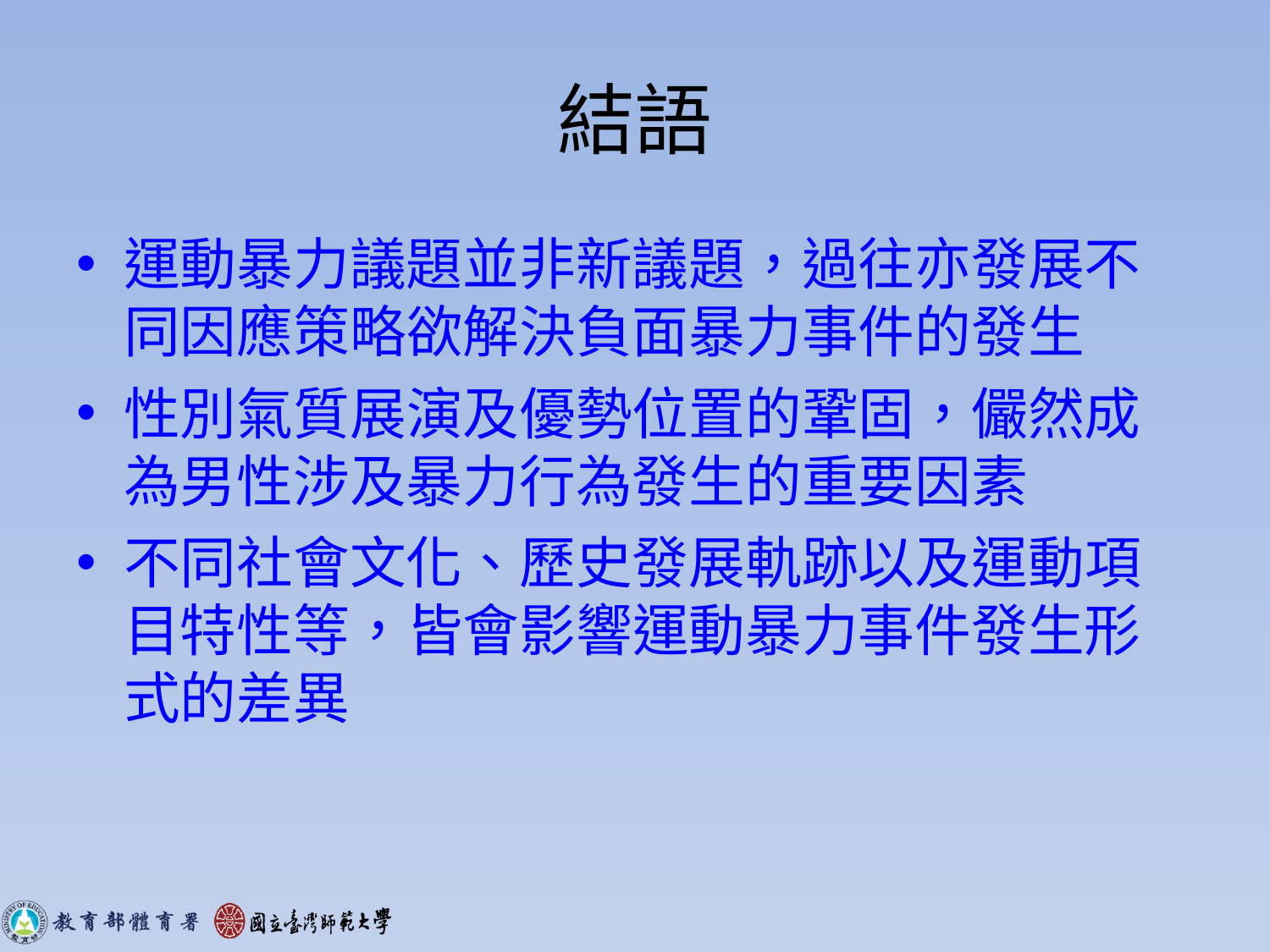

# 結語
運動暴力議題並非新議題，過往亦發展不同因應策略欲解決負面暴力事件的發生
性別氣質展演及優勢位置的鞏固，儼然成為男性涉及暴力行為發生的重要因素
不同社會文化、歷史發展軌跡以及運動項目特性等，皆會影響運動暴力事件發生形式的差異